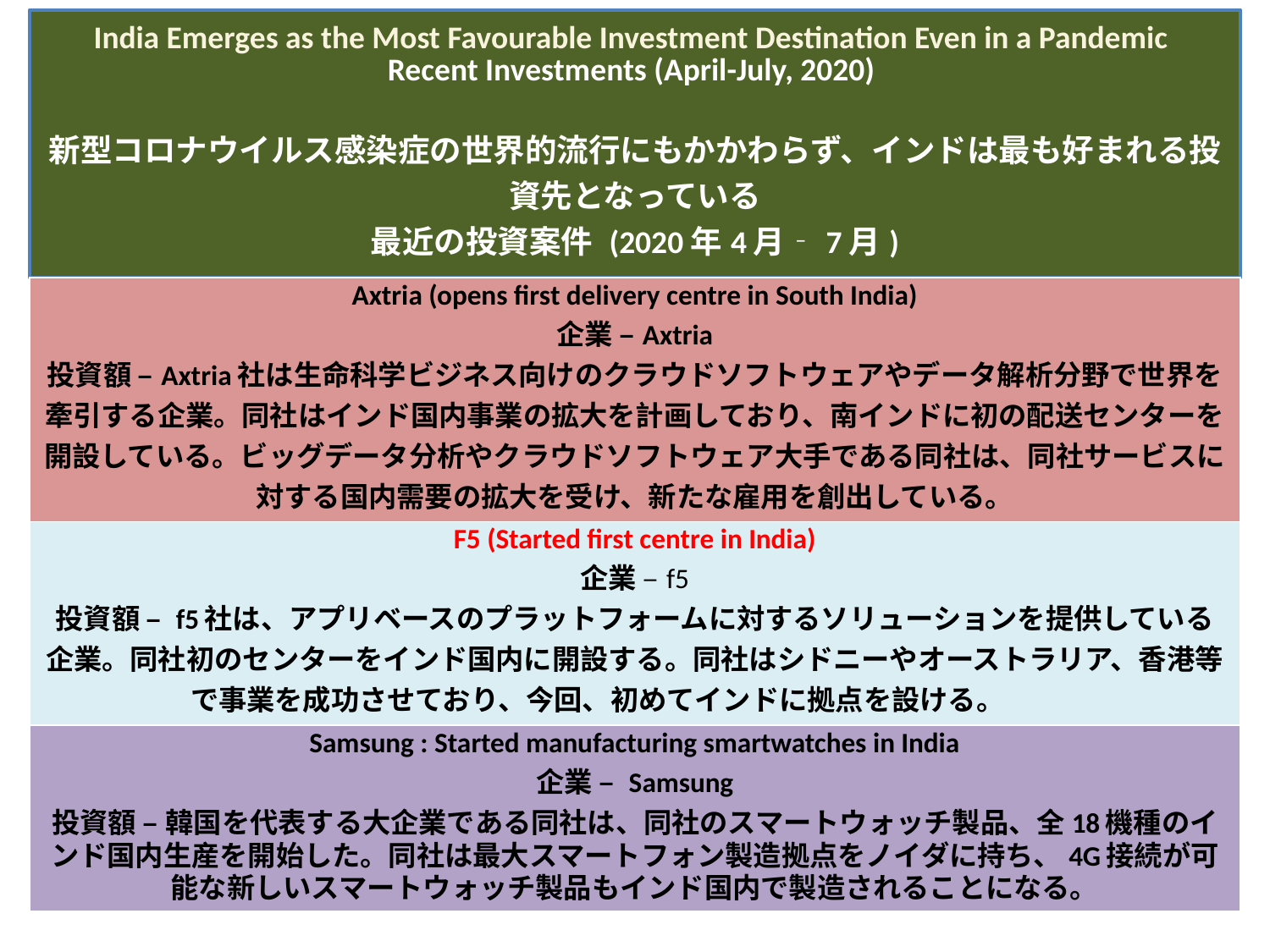

India Emerges as the Most Favourable Investment Destination Even in a Pandemic
Recent Investments (April-July, 2020)
新型コロナウイルス感染症の世界的流行にもかかわらず、インドは最も好まれる投資先となっている
最近の投資案件 (2020年4月‐7月)
| Axtria (opens first delivery centre in South India) 企業 –Axtria 投資額 –Axtria社は生命科学ビジネス向けのクラウドソフトウェアやデータ解析分野で世界を牽引する企業。同社はインド国内事業の拡大を計画しており、南インドに初の配送センターを開設している。ビッグデータ分析やクラウドソフトウェア大手である同社は、同社サービスに対する国内需要の拡大を受け、新たな雇用を創出している。 |
| --- |
| F5 (Started first centre in India) 企業 –f5 投資額 – f5社は、アプリベースのプラットフォームに対するソリューションを提供している企業。同社初のセンターをインド国内に開設する。同社はシドニーやオーストラリア、香港等で事業を成功させており、今回、初めてインドに拠点を設ける。 |
| Samsung : Started manufacturing smartwatches in India 企業 – Samsung 投資額 – 韓国を代表する大企業である同社は、同社のスマートウォッチ製品、全18機種のインド国内生産を開始した。同社は最大スマートフォン製造拠点をノイダに持ち、4G接続が可能な新しいスマートウォッチ製品もインド国内で製造されることになる。 |